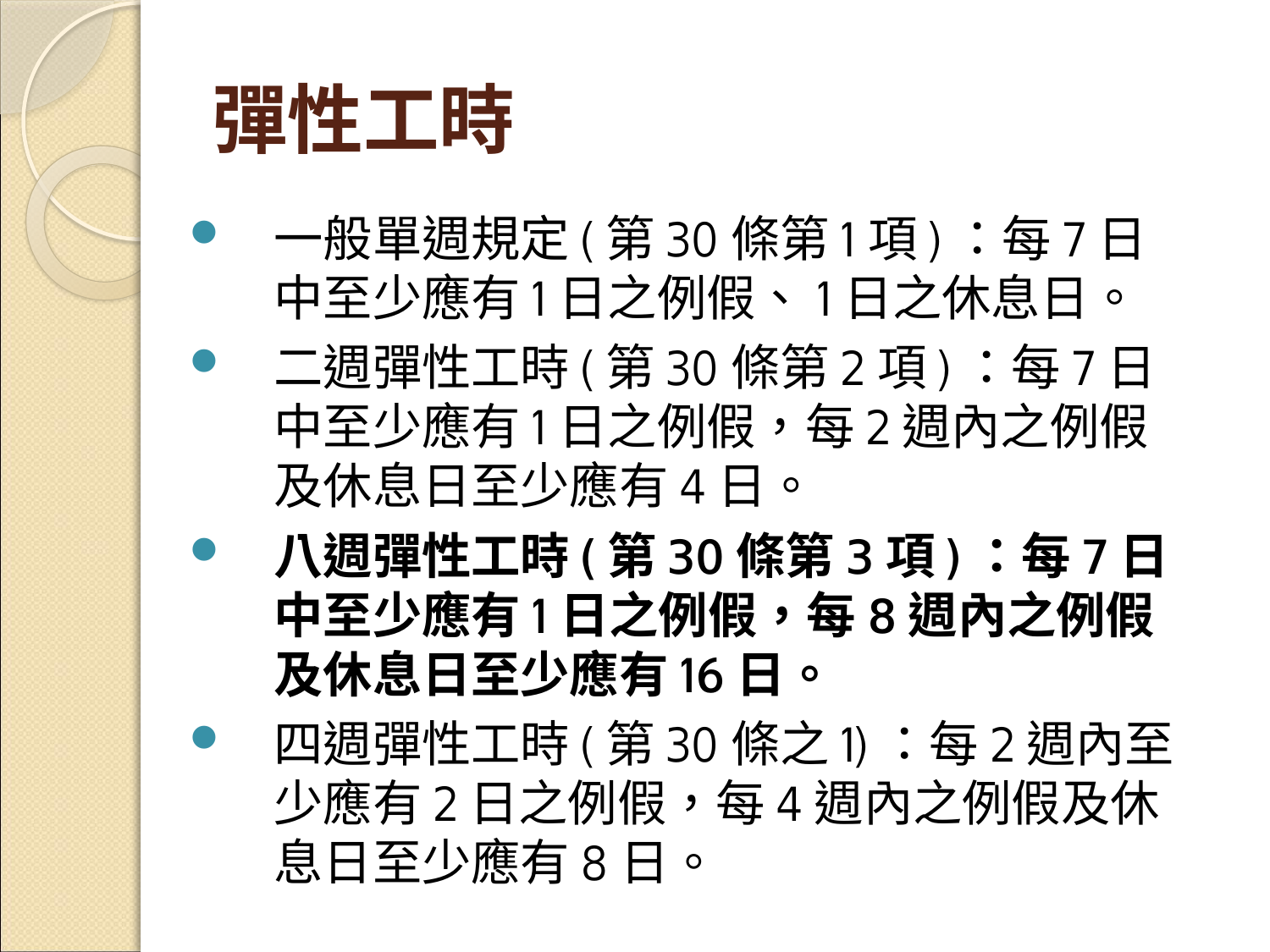

彈性工時
一般單週規定(第30條第1項)：每7日中至少應有1日之例假、1日之休息日。
二週彈性工時(第30條第2項)：每7日中至少應有1日之例假，每2週內之例假及休息日至少應有4日。
八週彈性工時(第30條第3項)：每7日中至少應有1日之例假，每8週內之例假及休息日至少應有16日。
四週彈性工時(第30條之1)：每2週內至少應有2日之例假，每4週內之例假及休息日至少應有8日。